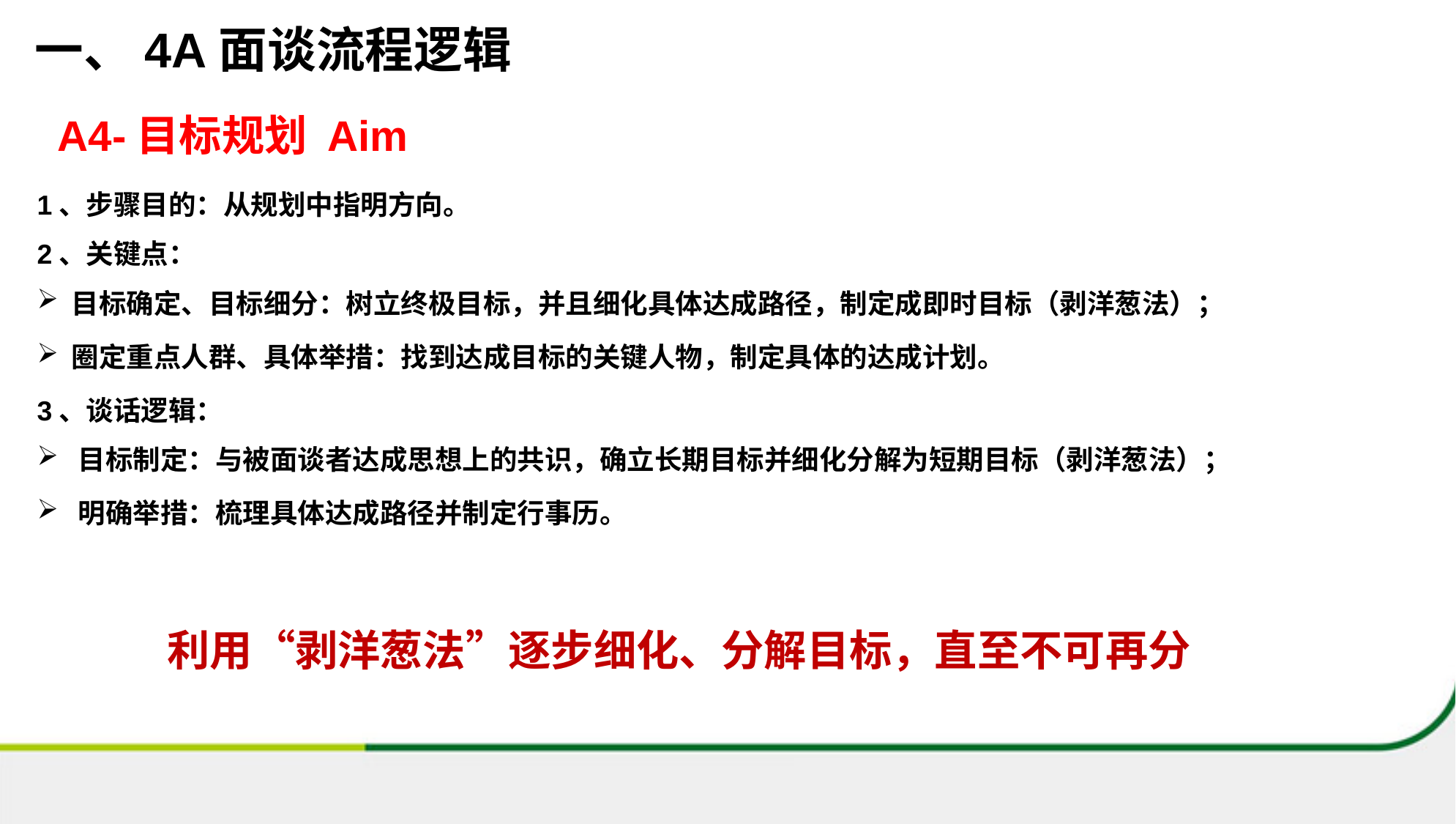

一、4A面谈流程逻辑
A4-目标规划 Aim
1、步骤目的：从规划中指明方向。
2、关键点：
目标确定、目标细分：树立终极目标，并且细化具体达成路径，制定成即时目标（剥洋葱法）；
圈定重点人群、具体举措：找到达成目标的关键人物，制定具体的达成计划。
3、谈话逻辑：
目标制定：与被面谈者达成思想上的共识，确立长期目标并细化分解为短期目标（剥洋葱法）；
明确举措：梳理具体达成路径并制定行事历。
利用“剥洋葱法”逐步细化、分解目标，直至不可再分